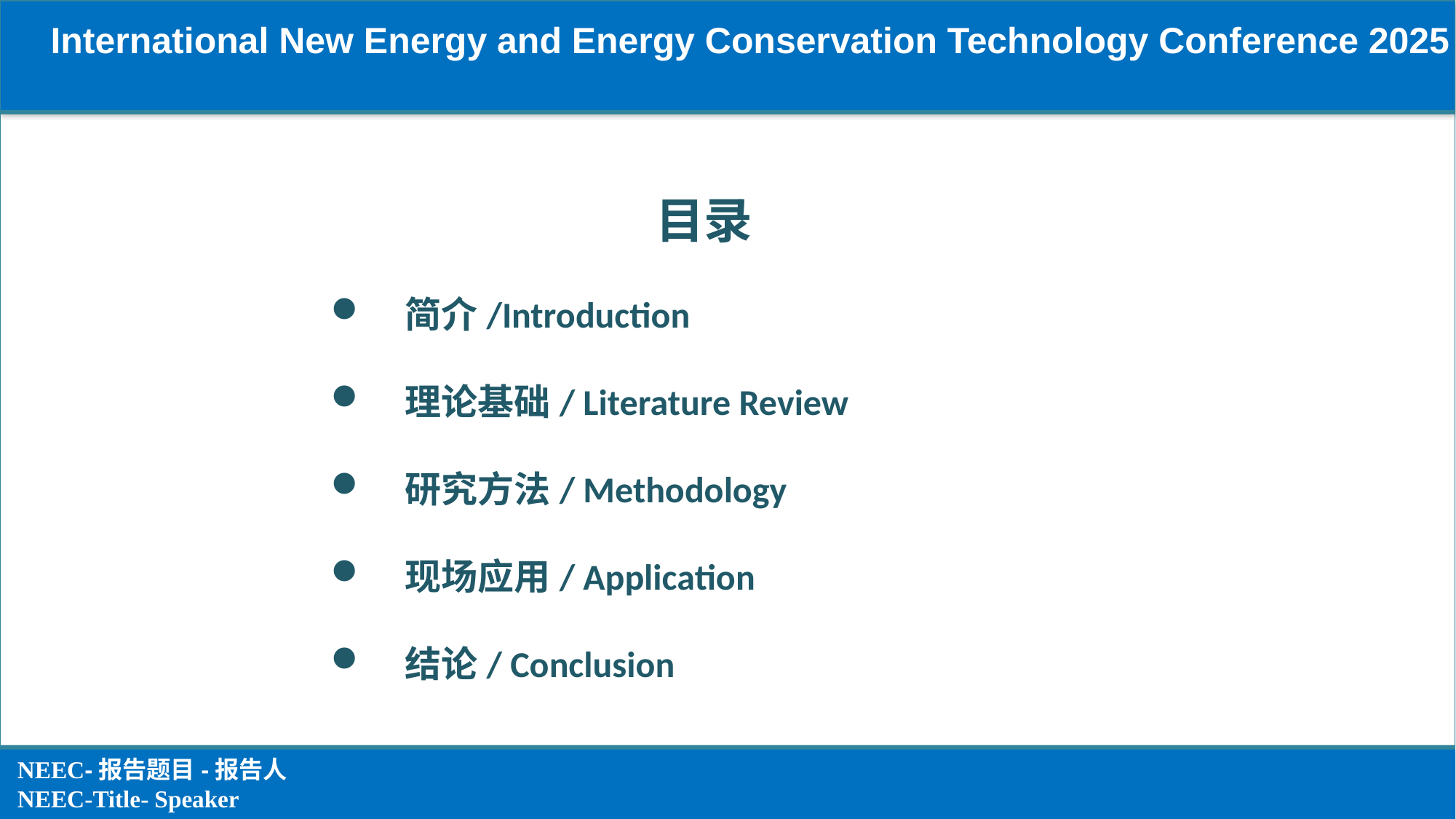

目录
   简介/Introduction
   理论基础/ Literature Review
   研究方法/ Methodology
   现场应用/ Application
   结论/ Conclusion

NEEC-报告题目-报告人
NEEC-Title- Speaker